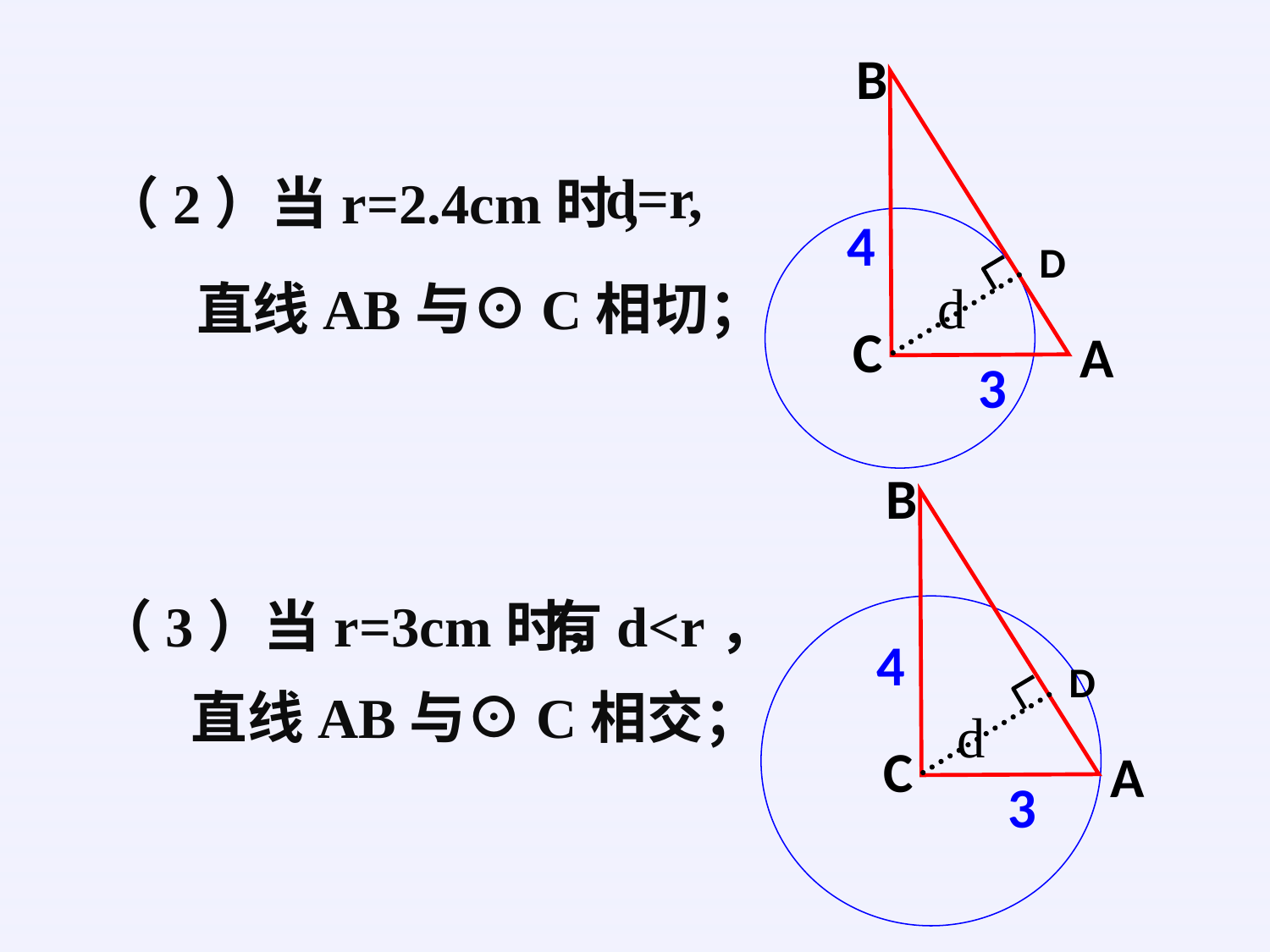

B

C
A
4
3
D

d=r,
（2）当r=2.4cm时,

直线AB与⊙C相切；
d
B

C
A
4
3
D

（3）当r=3cm时，
有d<r，

直线AB与⊙C相交；
d